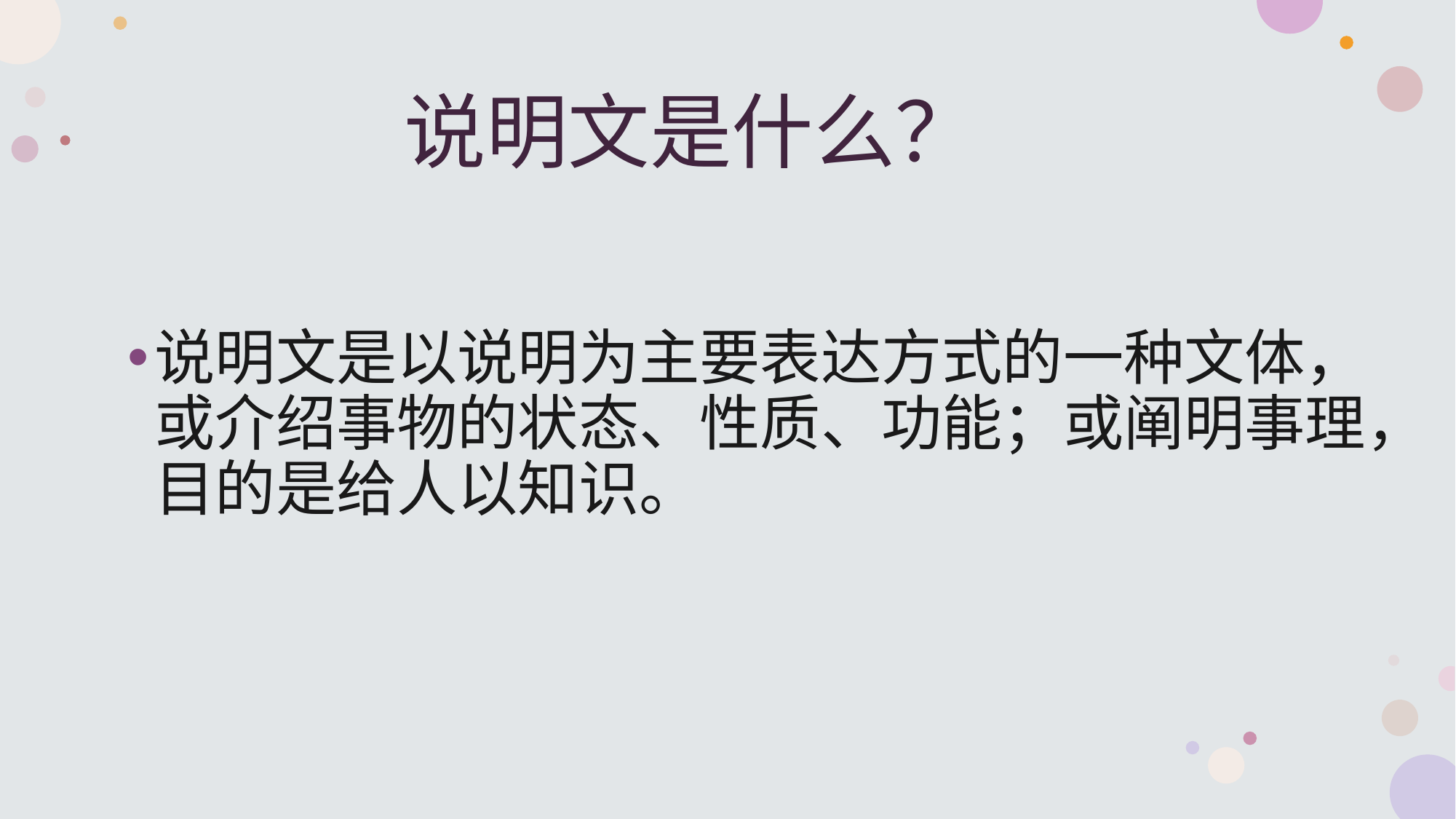

# 说明文是什么？
说明文是以说明为主要表达方式的一种文体，或介绍事物的状态、性质、功能；或阐明事理，目的是给人以知识。